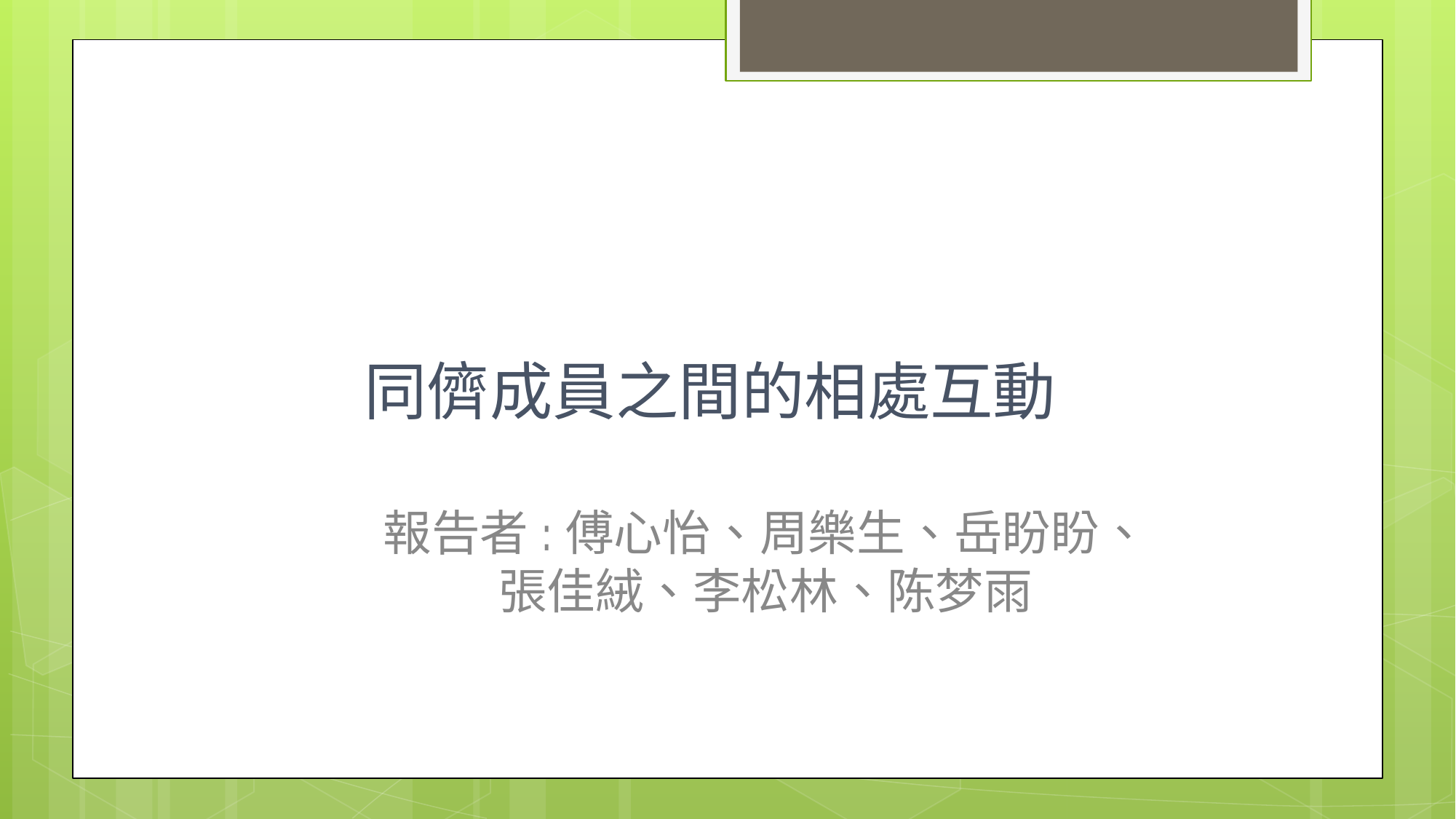

# 同儕成員之間的相處互動
報告者:傅心怡、周樂生、岳盼盼、
張佳絨、李松林、陈梦雨